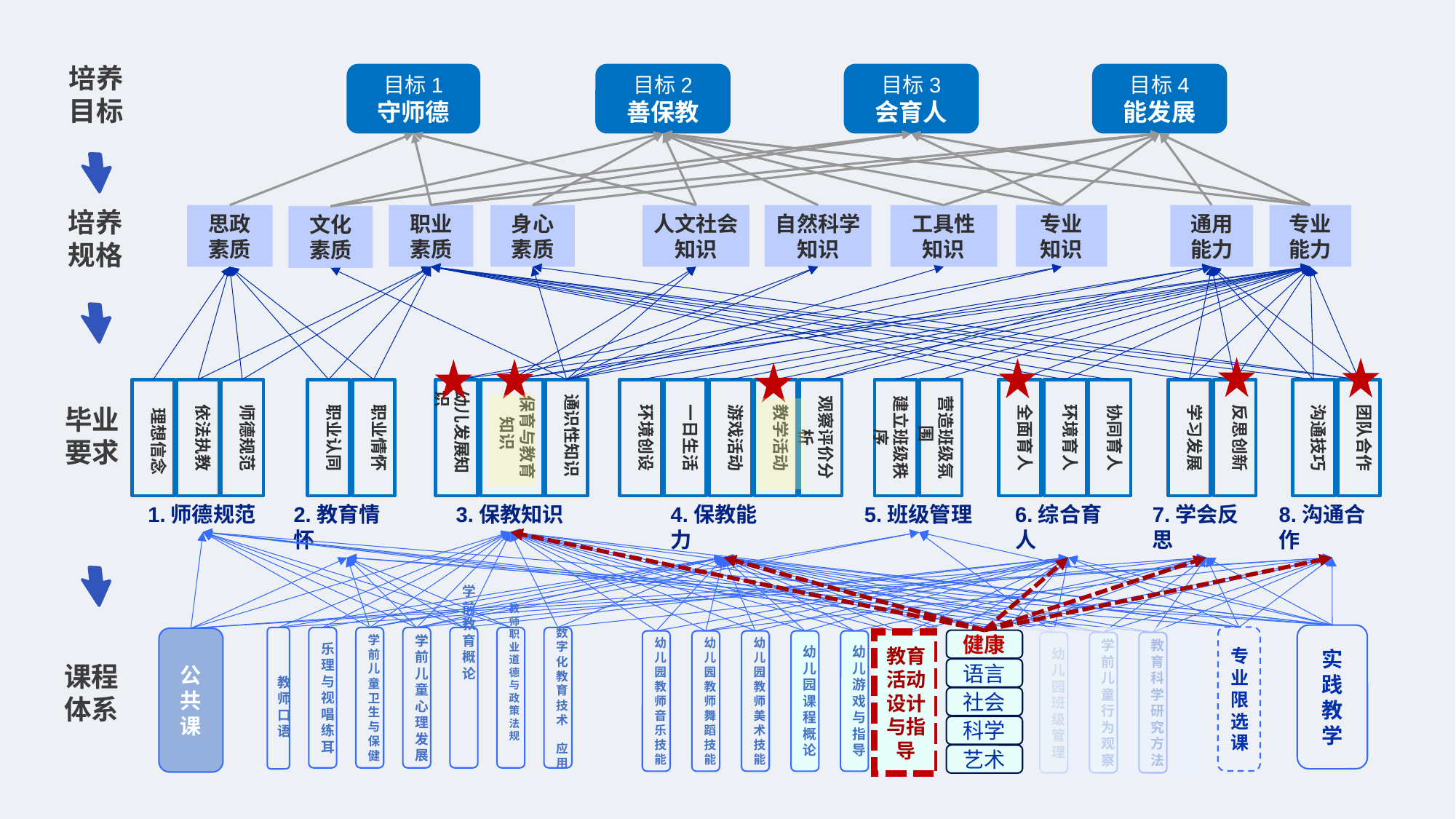

培养目标
目标2
善保教
目标3
会育人
目标4
能发展
目标1
守师德

培养
规格
身心素质
人文社会知识
自然科学知识
工具性
知识
专业
知识
通用
能力
专业
能力
职业素质
思政
素质
文化素质

营造班级氛围
观察评价分析
通识性知识
反思创新
沟通技巧
团队合作
学习发展
环境育人
协同育人
全面育人
一日生活
游戏活动
教学活动
建立班级秩序
职业情怀
幼儿发展知识
保育与教育
知识
环境创设
 理想信念
依法执教
师德规范
职业认同

毕业要求

1.师德规范
2.教育情怀
3.保教知识
4.保教能力
6.综合育人
7.学会反思
8.沟通合作
5.班级管理

实践教学
专业限选课

教师口语
乐理与视唱练耳
学前儿童卫生与保健
学前儿童心理发展
学前教育概论
教师职业道德与政策法规
数字化教育技术 应用
公共课
健康
幼儿园教师音乐技能
幼儿园教师舞蹈技能
幼儿园教师美术技能
幼儿园课程概论
幼儿游戏与指导
教育活动设计与指导
儿童文学应用与实践
环境创设玩教具制作
幼儿园班级管理
学前儿童行为观察
教育科学研究方法
教育活动
设计与指导
课程体系
语言
社会
科学
艺术